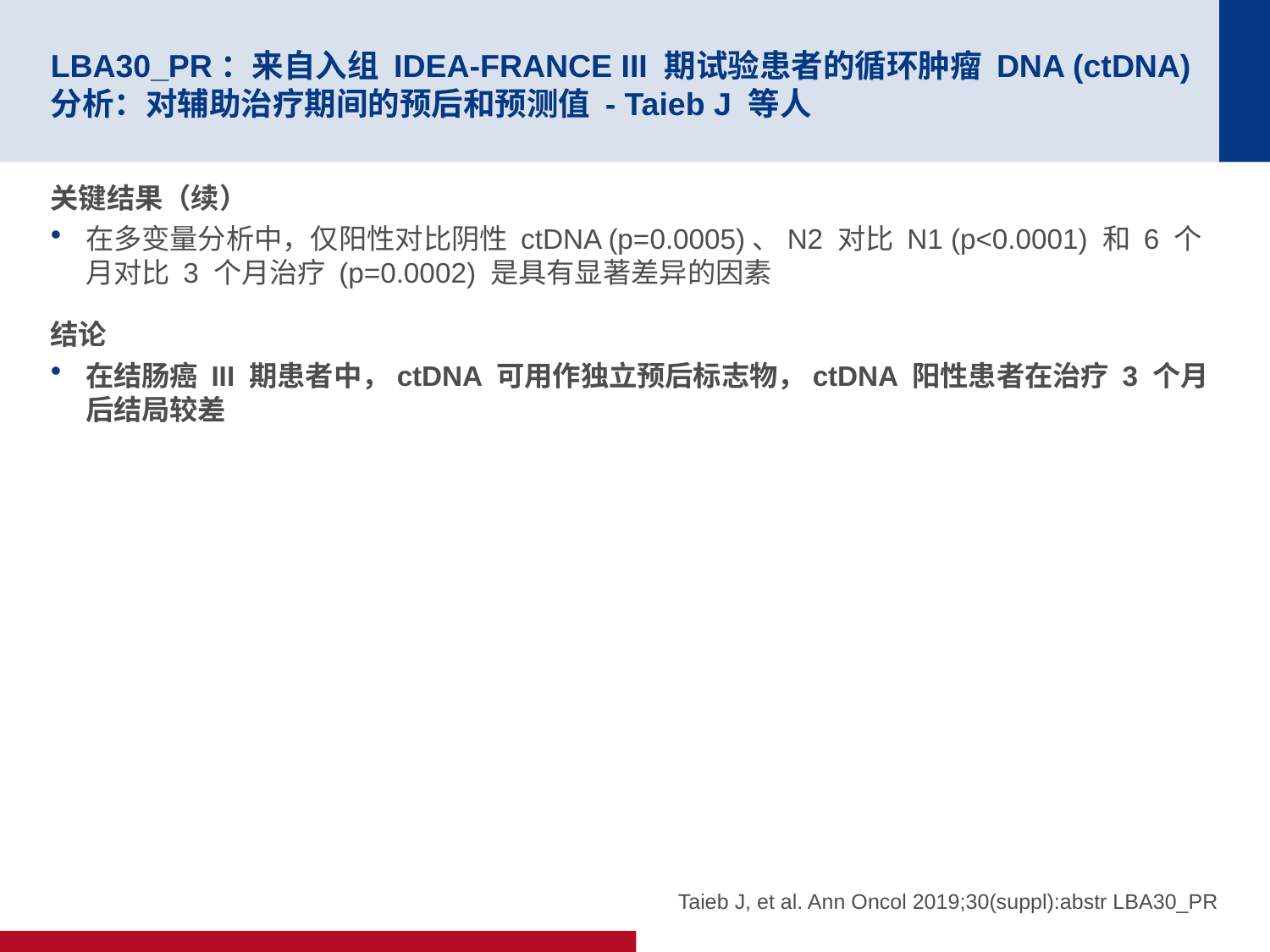

# LBA30_PR：来自入组 IDEA-FRANCE III 期试验患者的循环肿瘤 DNA (ctDNA) 分析：对辅助治疗期间的预后和预测值 - Taieb J 等人
关键结果（续）
在多变量分析中，仅阳性对比阴性 ctDNA (p=0.0005)、N2 对比 N1 (p<0.0001) 和 6 个月对比 3 个月治疗 (p=0.0002) 是具有显著差异的因素
结论
在结肠癌 III 期患者中，ctDNA 可用作独立预后标志物，ctDNA 阳性患者在治疗 3 个月后结局较差
Taieb J, et al. Ann Oncol 2019;30(suppl):abstr LBA30_PR